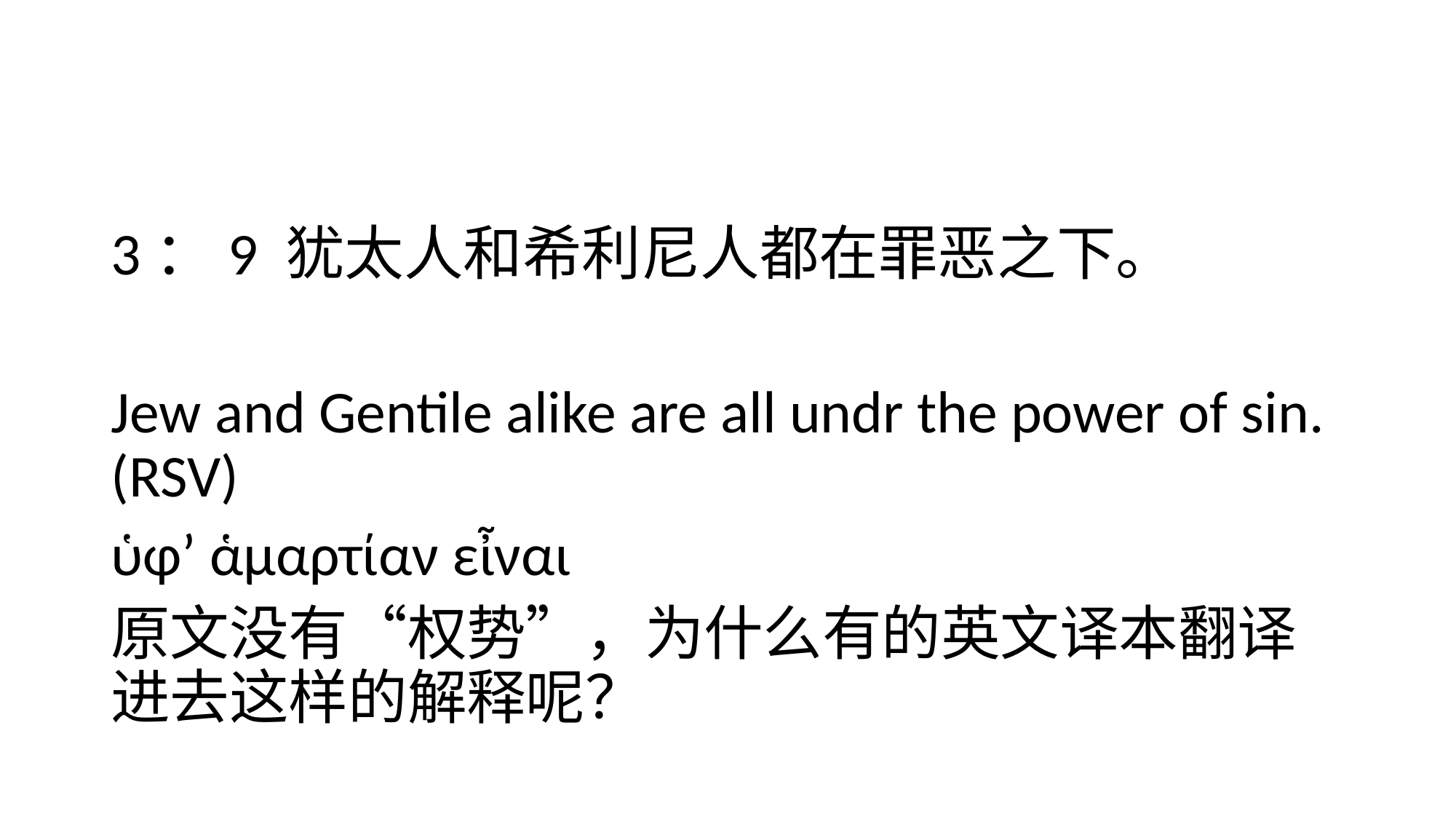

#
3：9 犹太人和希利尼人都在罪恶之下。

Jew and Gentile alike are all undr the power of sin. (RSV)
ὑφ’ ἁμαρτίαν εἶναι
原文没有“权势”，为什么有的英文译本翻译进去这样的解释呢？